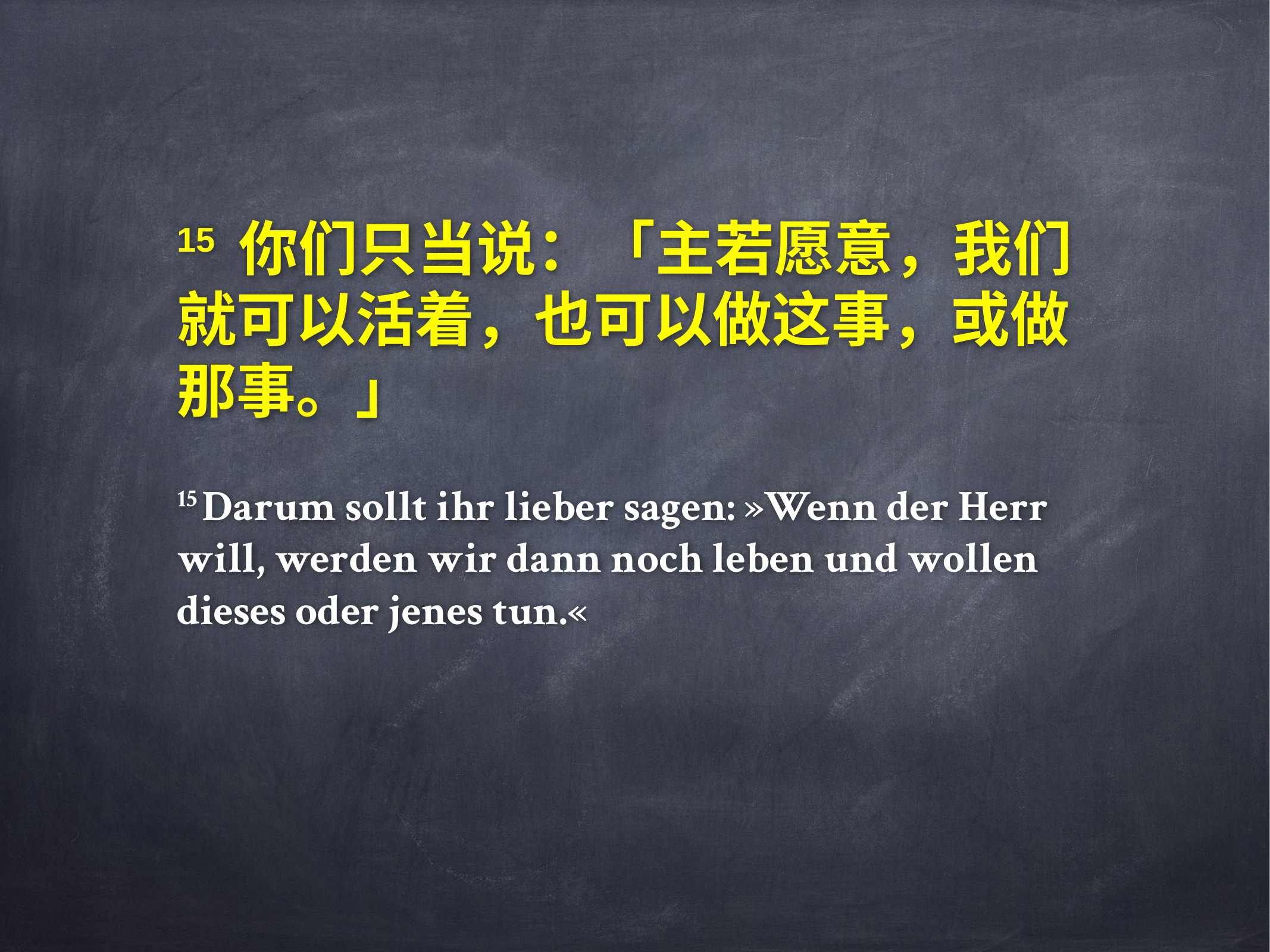

# 15 你们只当说：「主若愿意，我们就可以活着，也可以做这事，或做那事。」

15 Darum sollt ihr lieber sagen: »Wenn der Herr will, werden wir dann noch leben und wollen dieses oder jenes tun.«